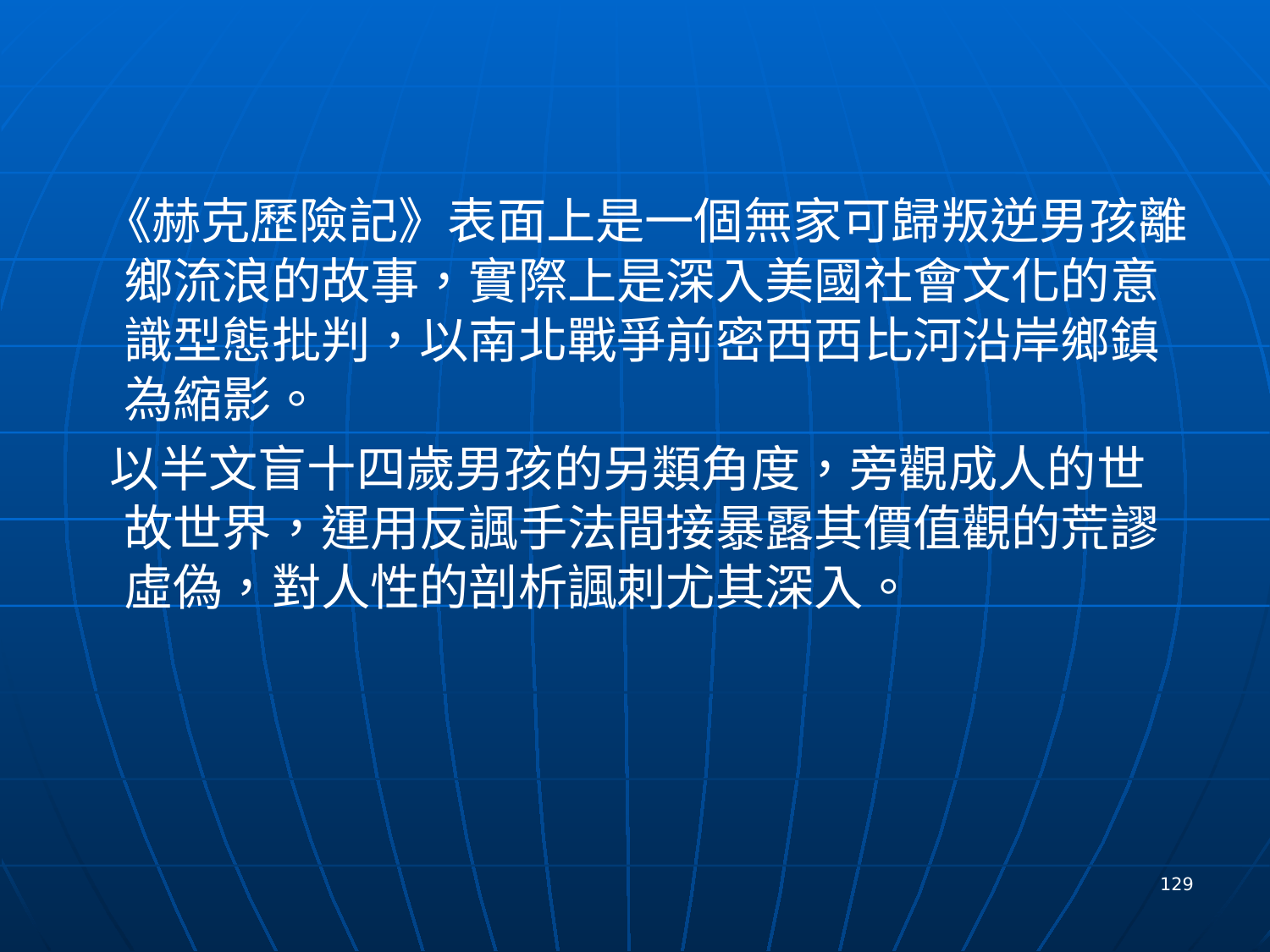

#
 《赫克歷險記》表面上是一個無家可歸叛逆男孩離鄉流浪的故事，實際上是深入美國社會文化的意識型態批判，以南北戰爭前密西西比河沿岸鄉鎮為縮影。
  以半文盲十四歲男孩的另類角度，旁觀成人的世故世界，運用反諷手法間接暴露其價值觀的荒謬虛偽，對人性的剖析諷刺尤其深入。
129